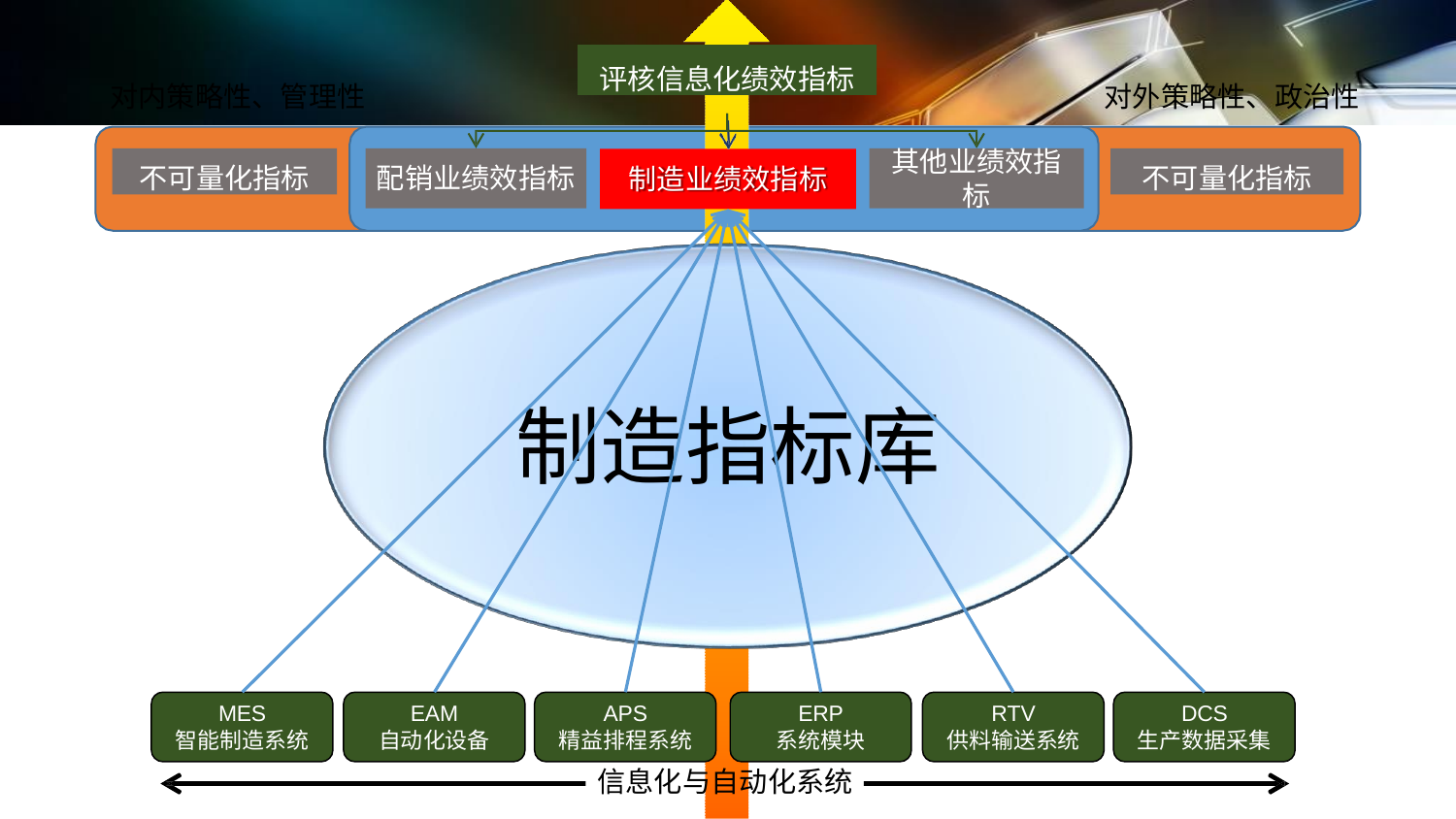

评核信息化绩效指标
对内策略性、管理性
对外策略性、政治性

其他业绩效指 标
不可量化指标

不可量化指标

配销业绩效指标
制造业绩效指标

制造指标库

MES
智能制造系统
EAM
自动化设备
APS
精益排程系统
ERP
系统模块
RTV
供料输送系统
DCS
生产数据采集
信息化与自动化系统